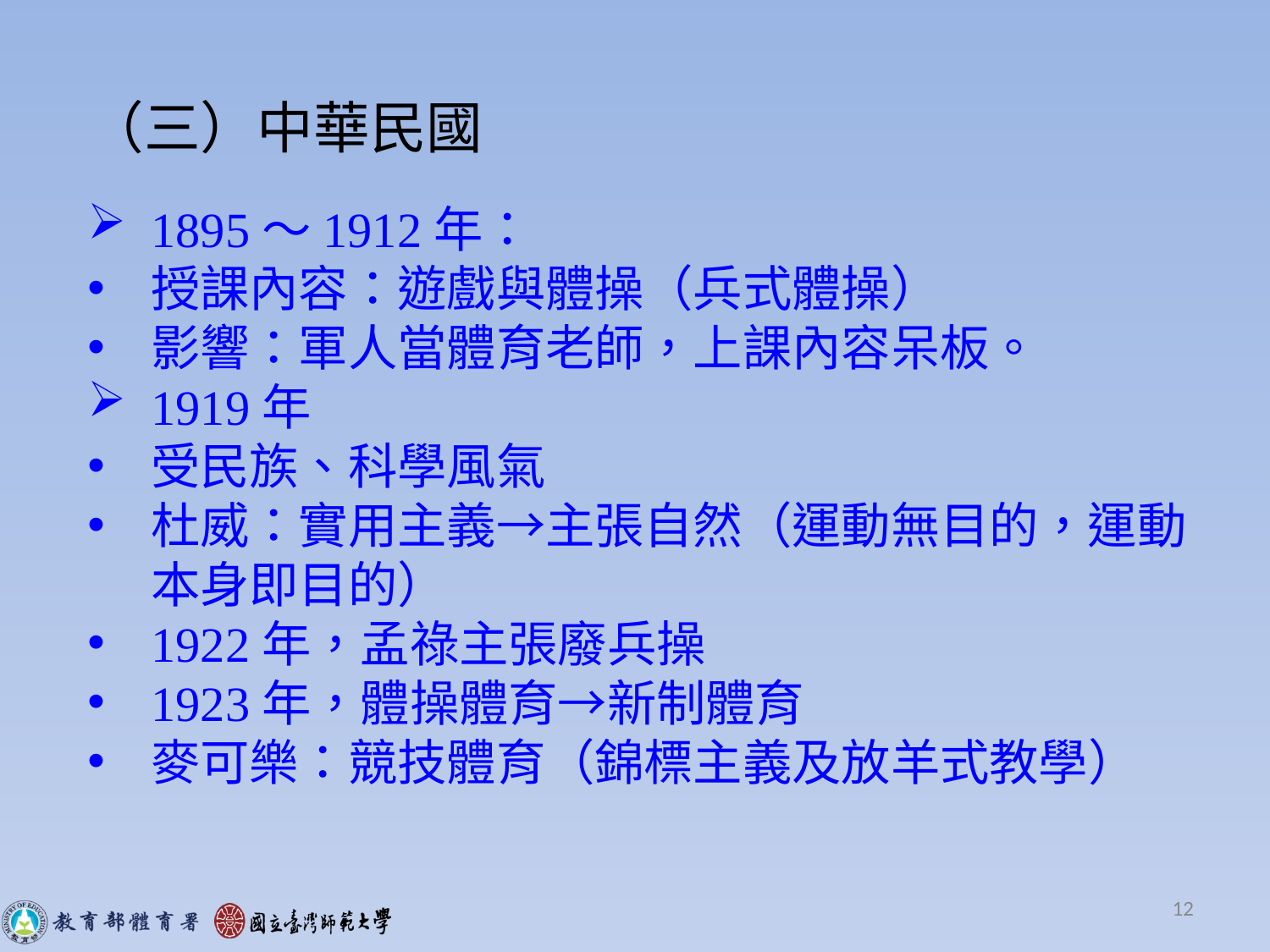

（三）中華民國

1895～1912年：
授課內容：遊戲與體操（兵式體操）
影響：軍人當體育老師，上課內容呆板。
1919年
受民族、科學風氣
杜威：實用主義→主張自然（運動無目的，運動本身即目的）
1922年，孟祿主張廢兵操
1923年，體操體育→新制體育
麥可樂：競技體育（錦標主義及放羊式教學）
12